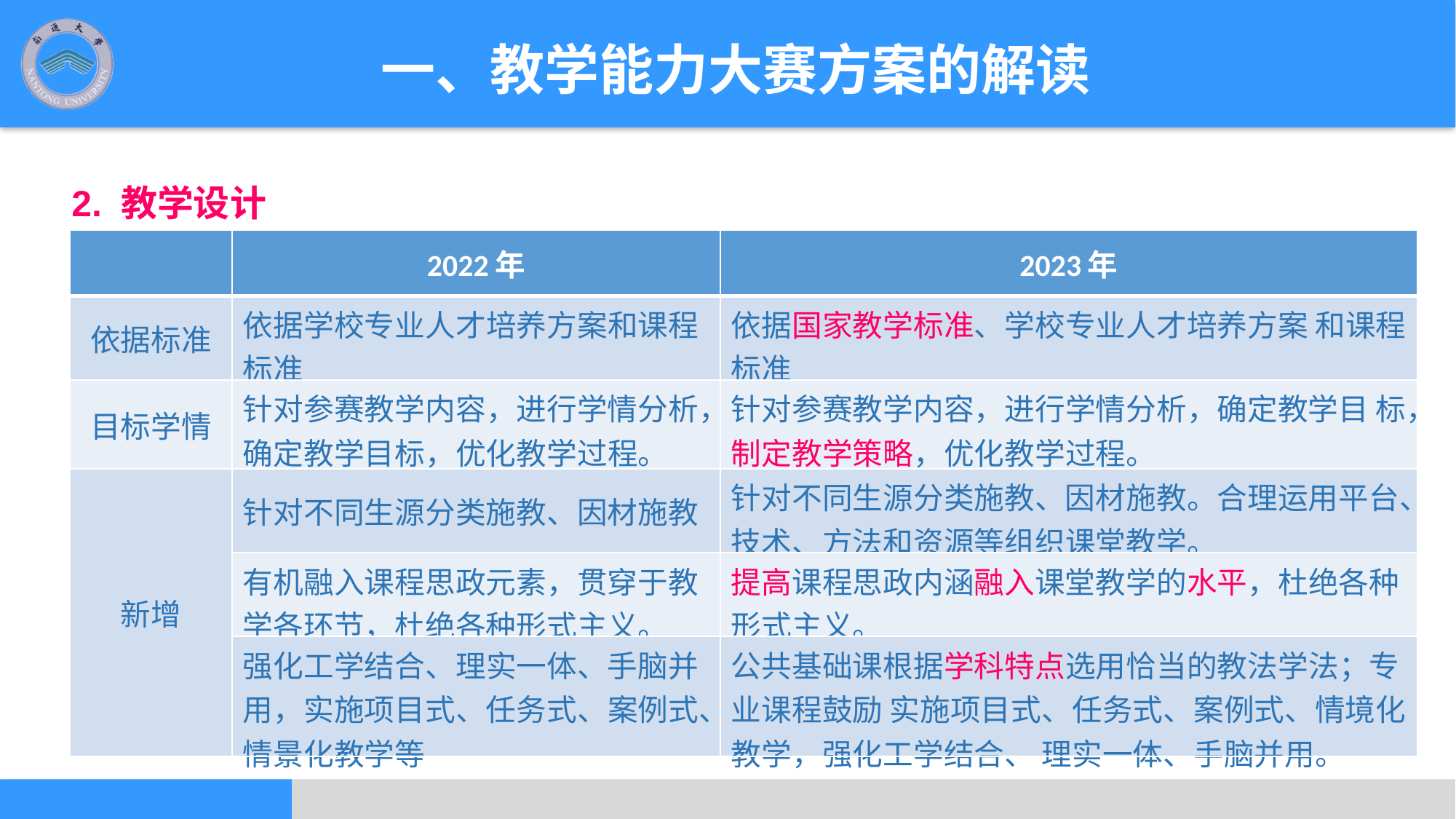

一、教学能力大赛方案的解读

2. 教学设计
|  | 2022年 | 2023年 |
| --- | --- | --- |
| 依据标准 | 依据学校专业人才培养方案和课程标准 | 依据国家教学标准、学校专业人才培养方案 和课程标准 |
| 目标学情 | 针对参赛教学内容，进行学情分析，确定教学目标，优化教学过程。 | 针对参赛教学内容，进行学情分析，确定教学目 标，制定教学策略，优化教学过程。 |
| 新增 | 针对不同生源分类施教、因材施教 | 针对不同生源分类施教、因材施教。合理运用平台、技术、方法和资源等组织课堂教学。 |
|  | 有机融入课程思政元素，贯穿于教学各环节，杜绝各种形式主义。 | 提高课程思政内涵融入课堂教学的水平，杜绝各种形式主义。 |
|  | 强化工学结合、理实一体、手脑并用，实施项目式、任务式、案例式、情景化教学等 | 公共基础课根据学科特点选用恰当的教法学法；专业课程鼓励 实施项目式、任务式、案例式、情境化教学，强化工学结合、 理实一体、手脑并用。 |